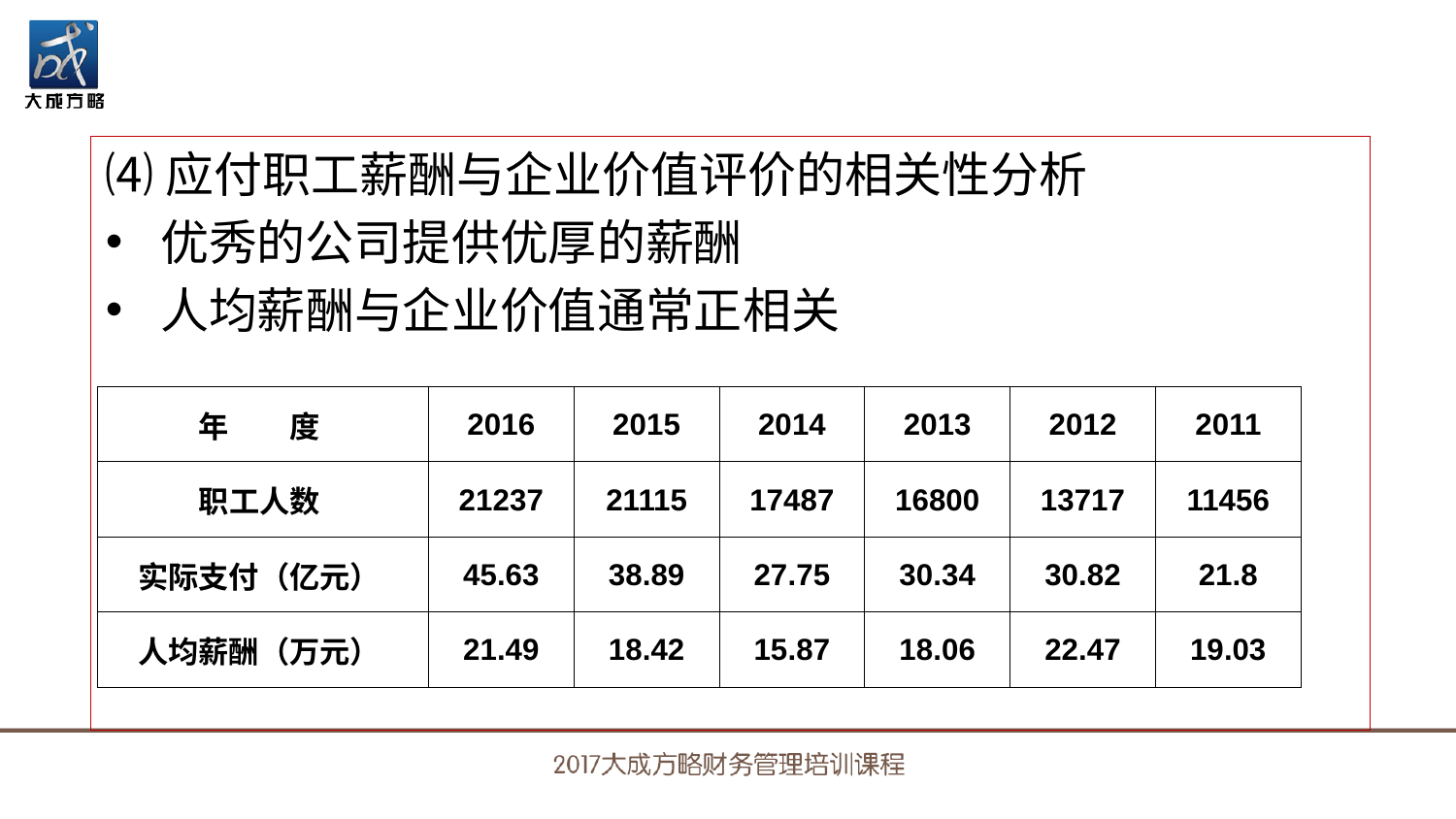

⑷应付职工薪酬与企业价值评价的相关性分析
优秀的公司提供优厚的薪酬
人均薪酬与企业价值通常正相关
| 年　　度 | 2016 | 2015 | 2014 | 2013 | 2012 | 2011 |
| --- | --- | --- | --- | --- | --- | --- |
| 职工人数 | 21237 | 21115 | 17487 | 16800 | 13717 | 11456 |
| 实际支付（亿元） | 45.63 | 38.89 | 27.75 | 30.34 | 30.82 | 21.8 |
| 人均薪酬（万元） | 21.49 | 18.42 | 15.87 | 18.06 | 22.47 | 19.03 |